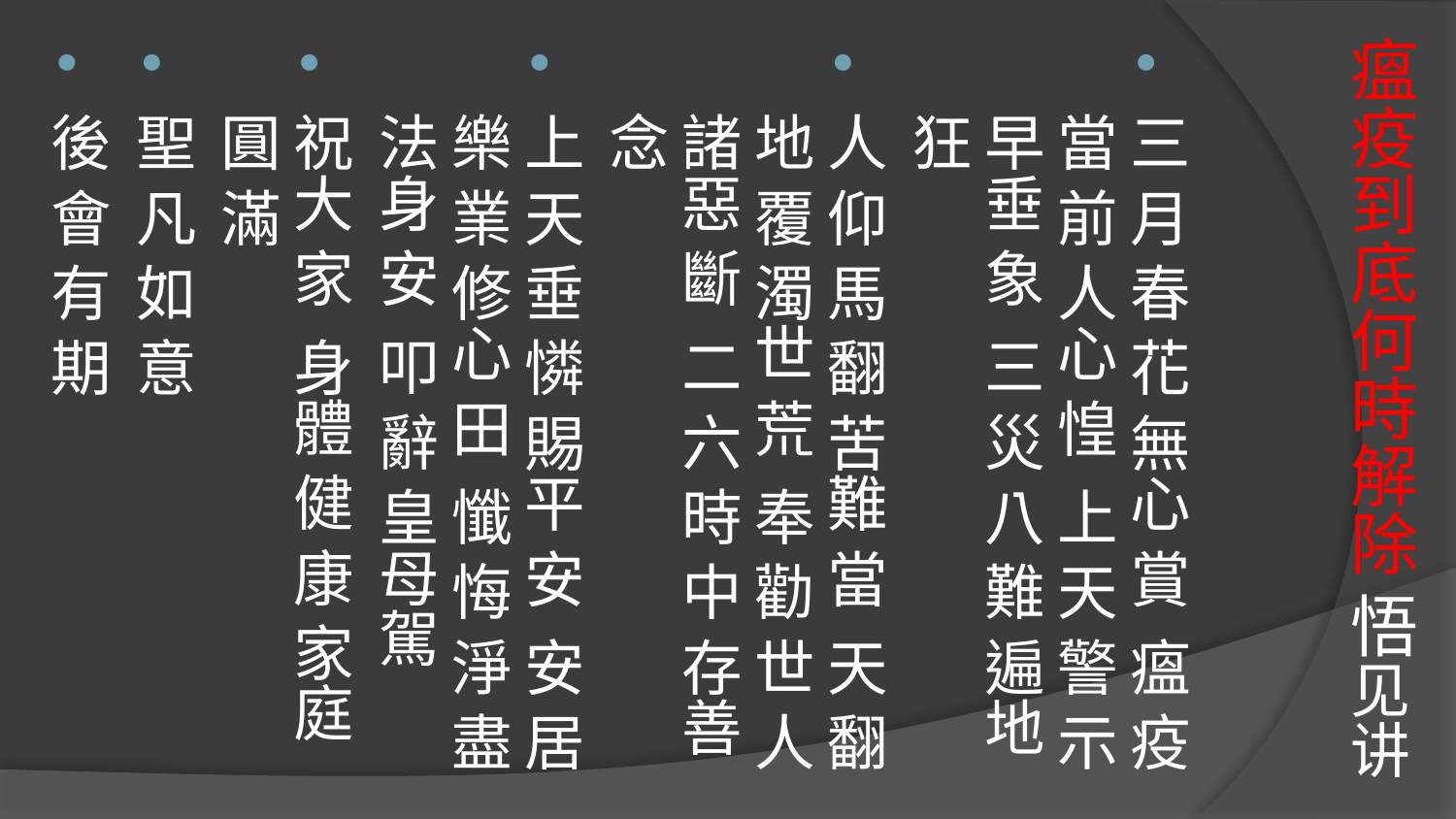

# 瘟疫到底何時解除 悟见讲
三 月 春 花 無心 賞  瘟 疫 當 前 人心 惶  上 天 警 示 早垂 象  三 災 八 難 遍地 狂
人 仰 馬 翻 苦難 當  天 翻 地 覆 濁世 荒  奉 勸 世 人 諸惡 斷  二 六 時 中 存善 念
上 天 垂 憐 賜平 安  安 居 樂 業 修心 田  懺 悔 淨 盡 法身 安  叩 辭 皇母駕
祝大 家  身體 健 康 家庭 圓 滿
聖 凡 如 意
後 會 有 期